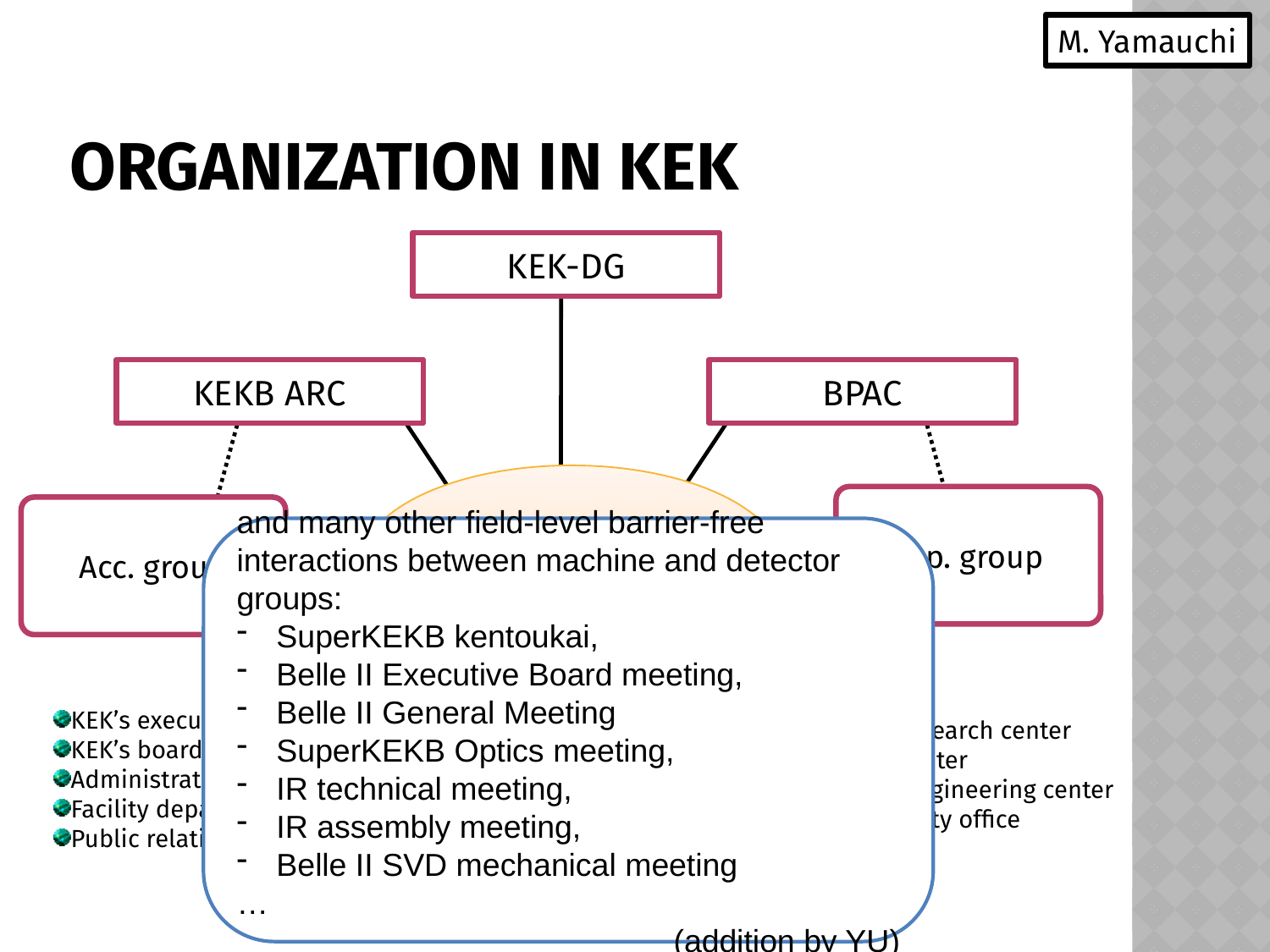

M. Yamauchi
# Organization in KEK
KEK-DG
KEKB ARC
BPAC
B Factory Board
(Bファクトリー推進委員会）
Exp. group
Acc. group
and many other field-level barrier-free interactions between machine and detector groups:
SuperKEKB kentoukai,
Belle II Executive Board meeting,
Belle II General Meeting
SuperKEKB Optics meeting,
IR technical meeting,
IR assembly meeting,
Belle II SVD mechanical meeting
…
   (addition by YU)

KEK’s executive board
KEK’s board of directors
Administration department
Facility department
Public relations office
Computing research center
Cryogenics center
Mechanical engineering center
Radiation safety office
Executive committee
(Bファクトリー推進室）